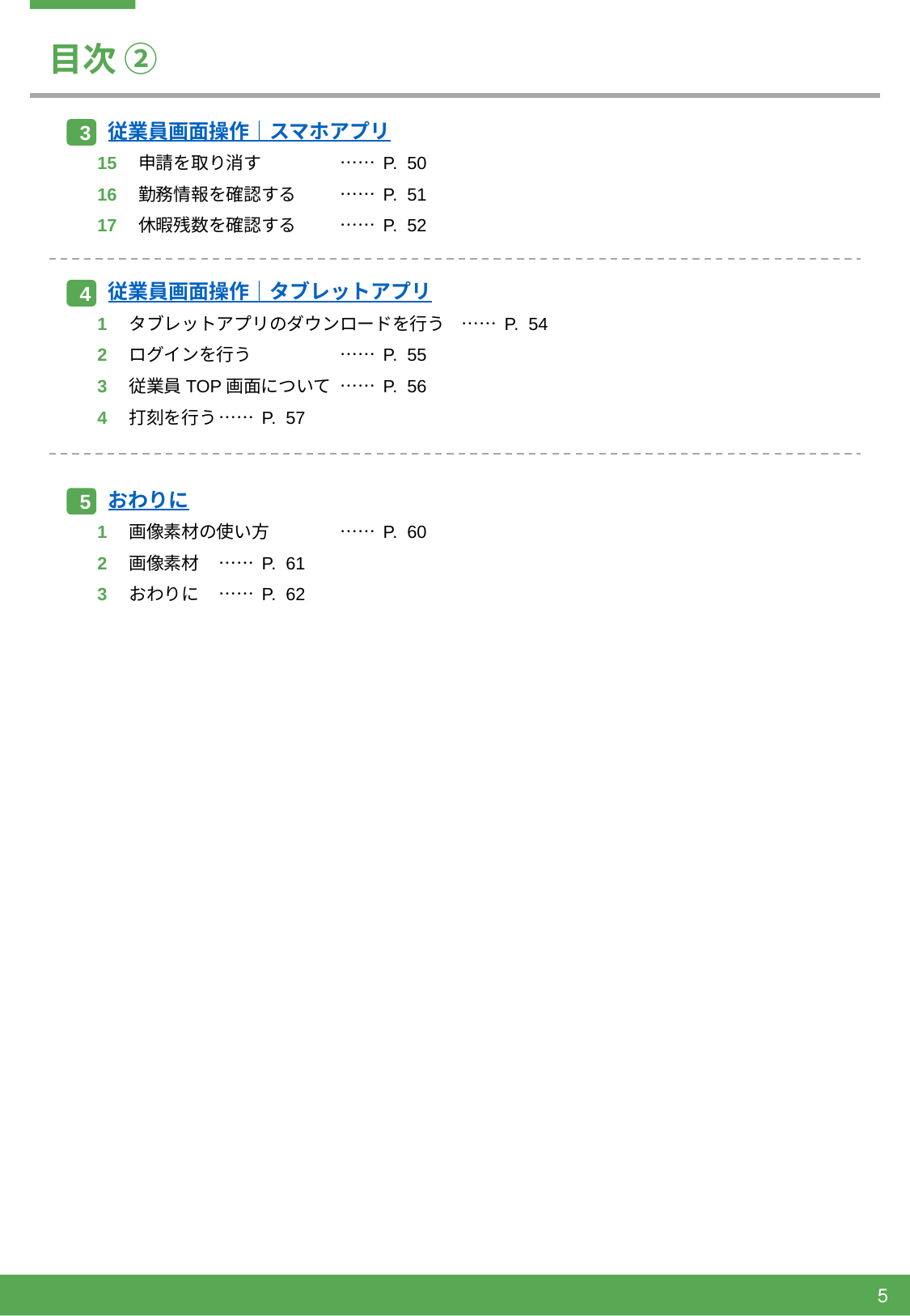

# 目次 ②
従業員画面操作｜スマホアプリ
3
15　申請を取り消す	…… P.  50
16　勤務情報を確認する	…… P.  51
17　休暇残数を確認する	…… P.  52
従業員画面操作｜タブレットアプリ
4
1　タブレットアプリのダウンロードを行う	…… P.  54
2　ログインを行う	…… P.  55
3　従業員TOP画面について	…… P.  56
4　打刻を行う	…… P.  57
おわりに
5
1　画像素材の使い方	…… P.  60
2　画像素材	…… P.  61
3　おわりに	…… P.  62
5